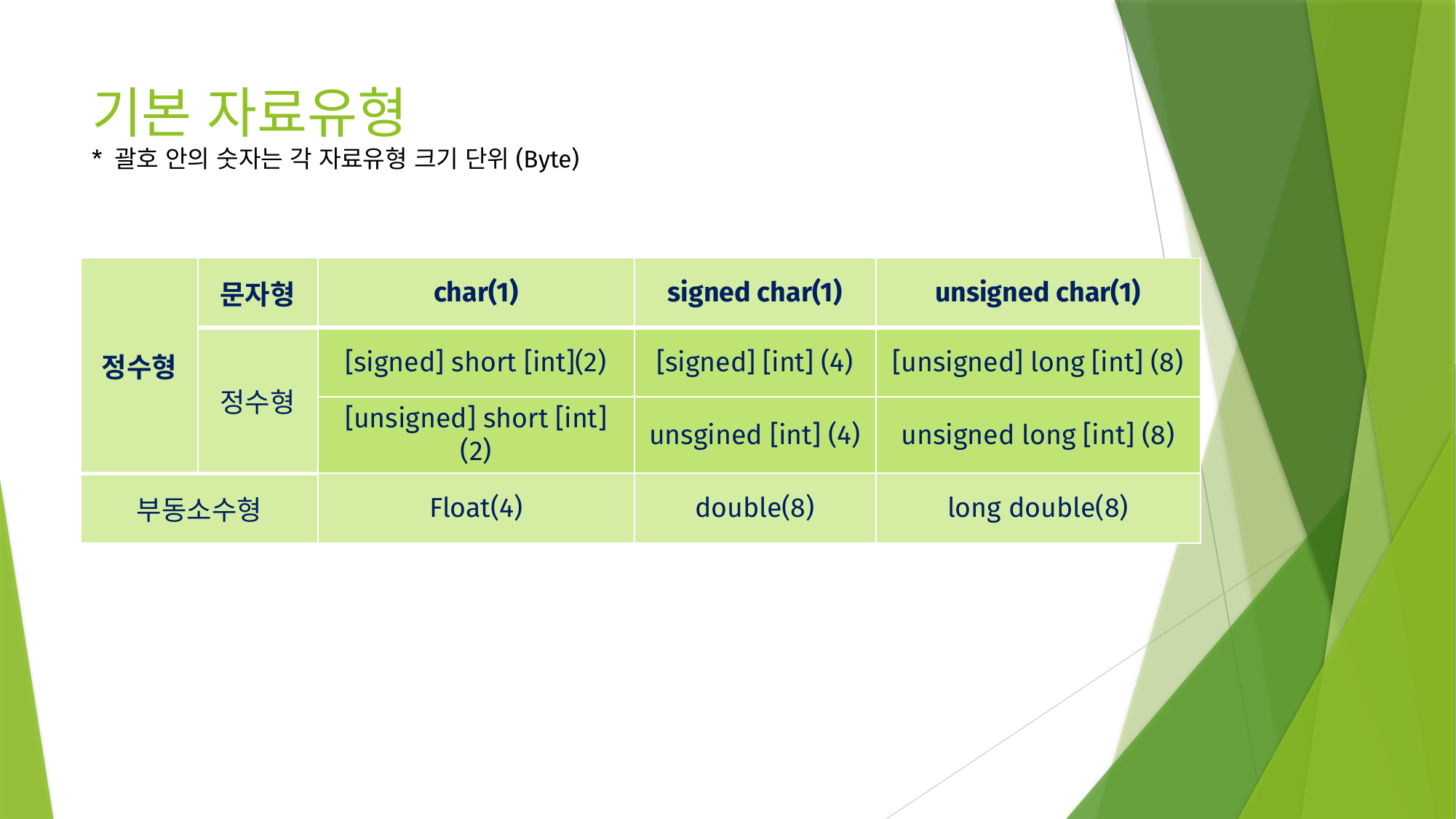

# 기본 자료유형 * 괄호 안의 숫자는 각 자료유형 크기 단위(Byte)
| 정수형 | 문자형 | char(1) | signed char(1) | unsigned char(1) |
| --- | --- | --- | --- | --- |
|  | 정수형 | [signed] short [int](2) | [signed] [int] (4) | [unsigned] long [int] (8) |
|  |  | [unsigned] short [int] (2) | unsgined [int] (4) | unsigned long [int] (8) |
| 부동소수형 |  | Float(4) | double(8) | long double(8) |